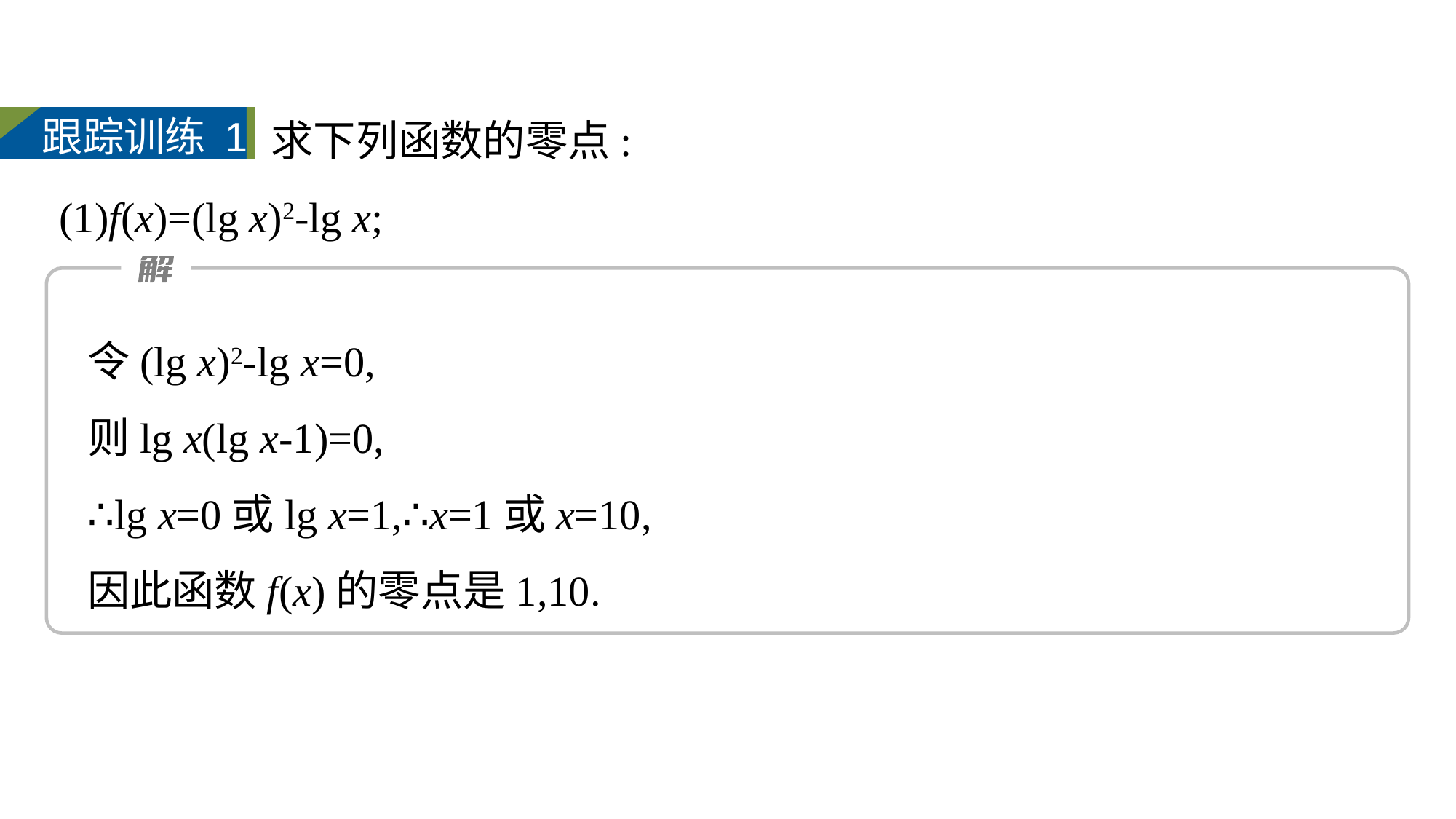

求下列函数的零点:
(1)f(x)=(lg x)2-lg x;
跟踪训练 1

令(lg x)2-lg x=0,
则lg x(lg x-1)=0,
∴lg x=0或lg x=1,∴x=1或x=10,
因此函数f(x)的零点是1,10.